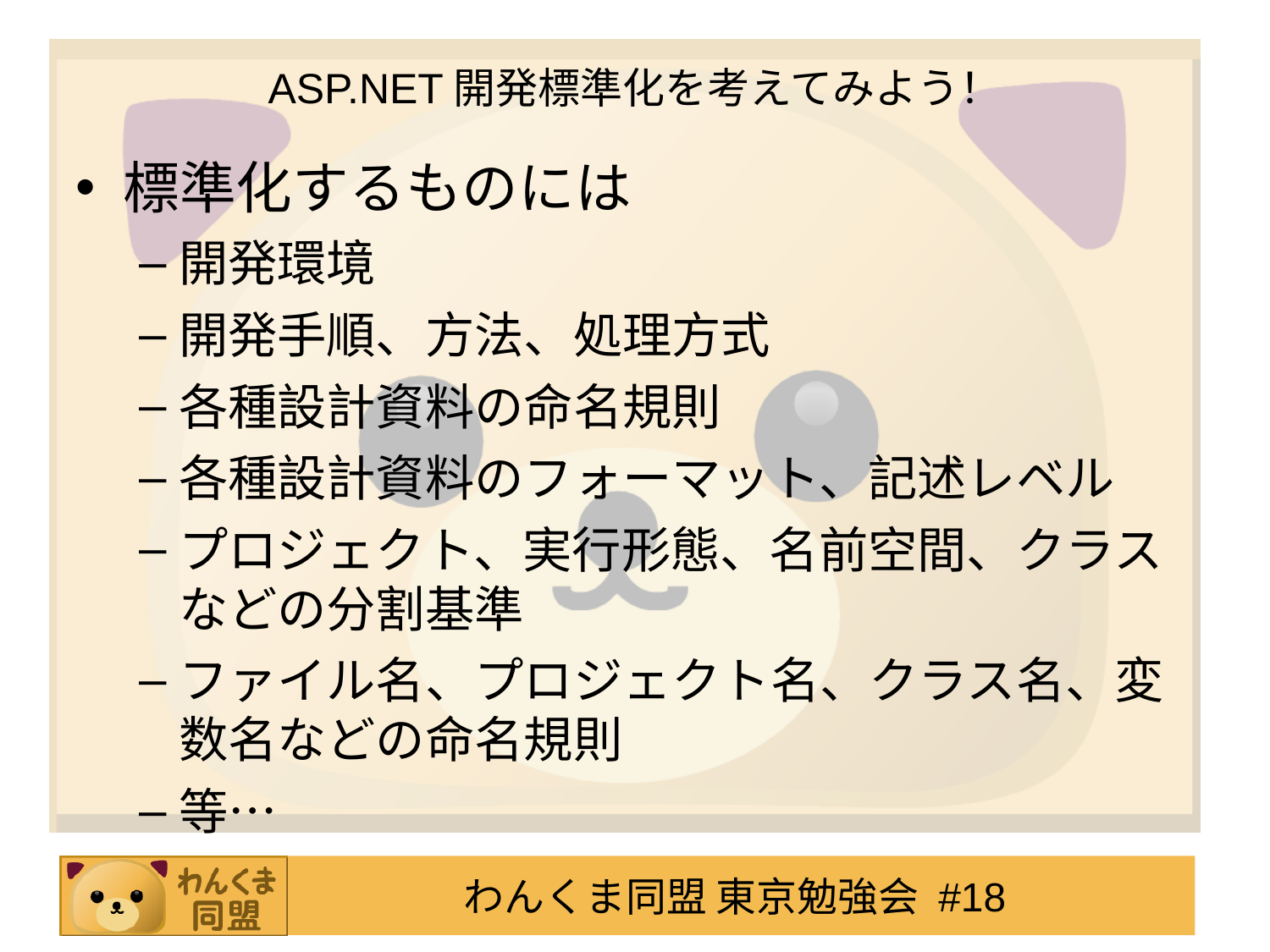

ASP.NET開発標準化を考えてみよう！
標準化するものには
開発環境
開発手順、方法、処理方式
各種設計資料の命名規則
各種設計資料のフォーマット、記述レベル
プロジェクト、実行形態、名前空間、クラスなどの分割基準
ファイル名、プロジェクト名、クラス名、変数名などの命名規則
等…